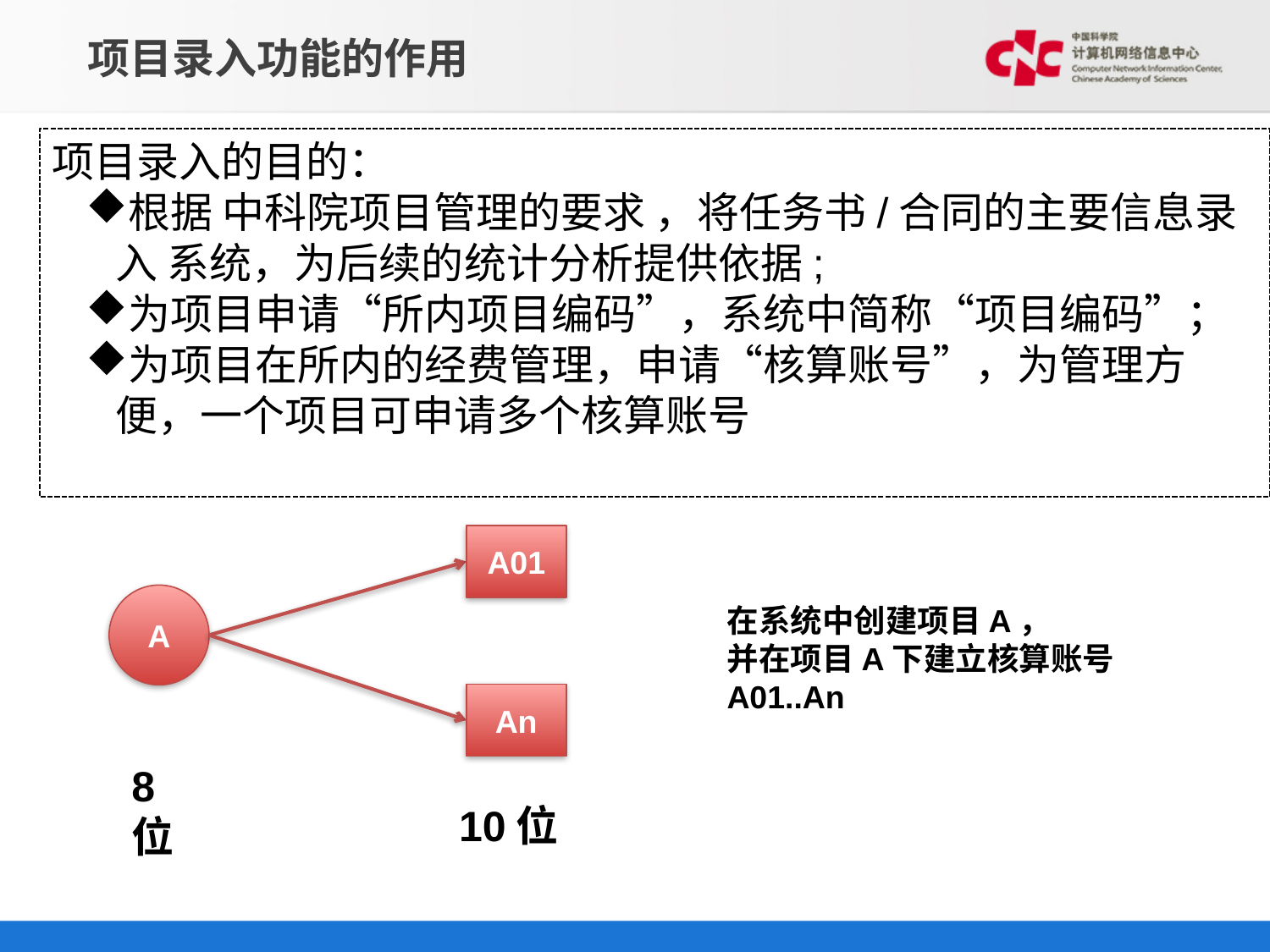

# 项目录入功能的作用
项目录入的目的：
根据 中科院项目管理的要求 ，将任务书/合同的主要信息录入 系统，为后续的统计分析提供依据;
为项目申请“所内项目编码”，系统中简称“项目编码”；
为项目在所内的经费管理，申请“核算账号”，为管理方便，一个项目可申请多个核算账号

A01
A
在系统中创建项目A，
并在项目A下建立核算账号A01..An
An
8位
10位